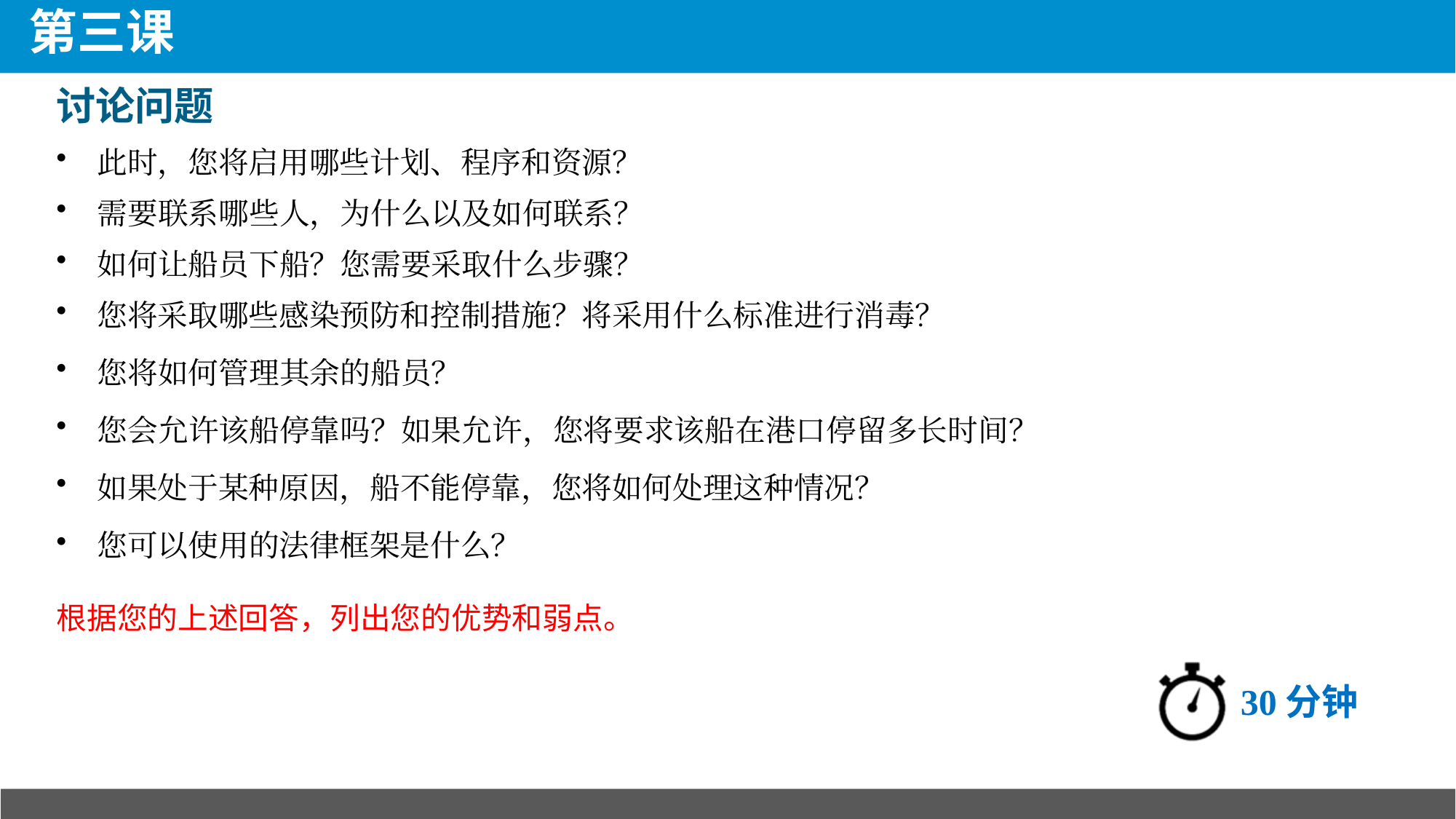

# 第三课
讨论问题
此时，您将启用哪些计划、程序和资源？
需要联系哪些人，为什么以及如何联系？
如何让船员下船？您需要采取什么步骤？
您将采取哪些感染预防和控制措施？将采用什么标准进行消毒？
您将如何管理其余的船员？
您会允许该船停靠吗？如果允许，您将要求该船在港口停留多长时间？
如果处于某种原因，船不能停靠，您将如何处理这种情况？
您可以使用的法律框架是什么？
根据您的上述回答，列出您的优势和弱点。

30分钟